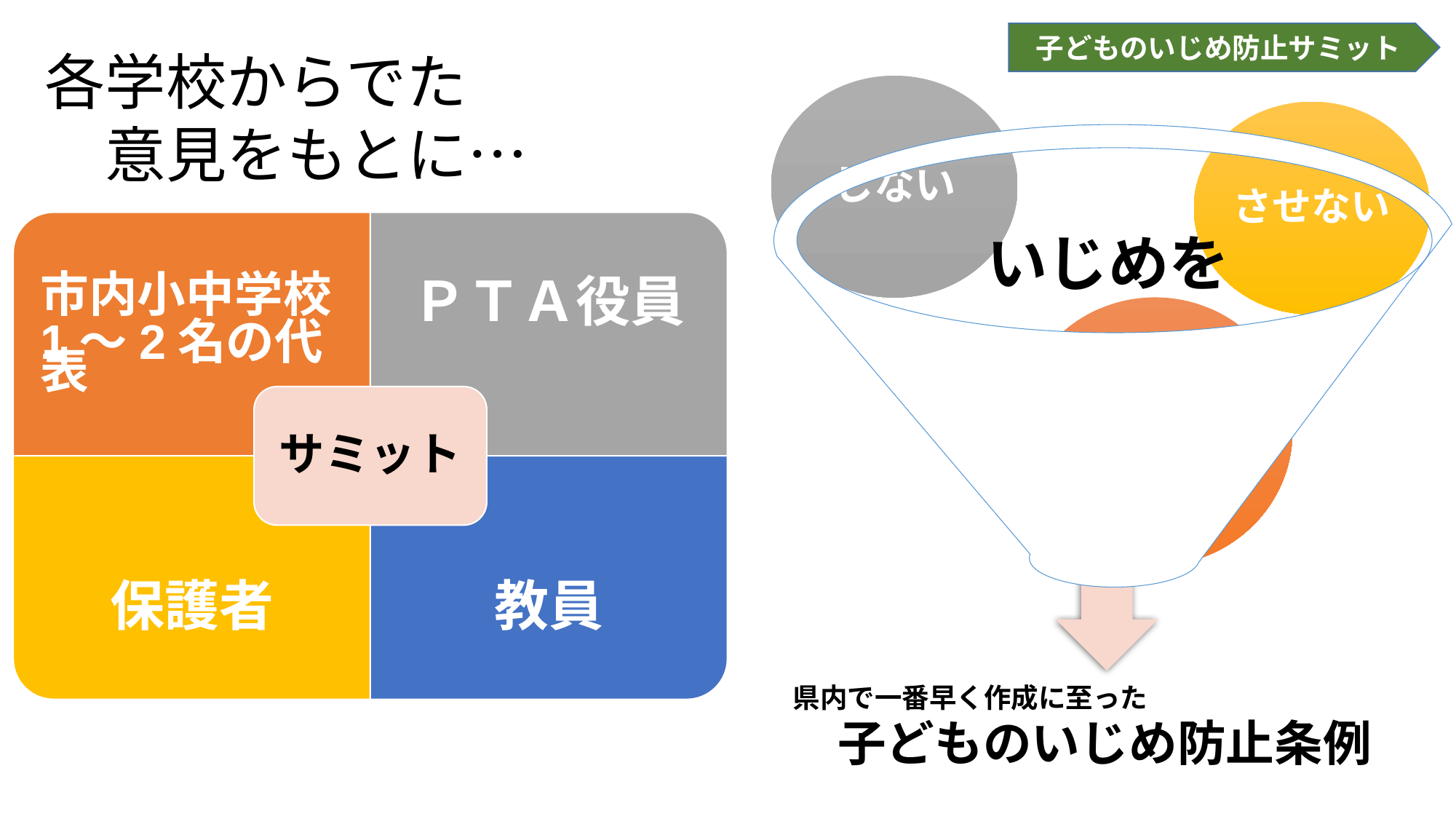

子どものいじめ防止サミット
各学校からでた
　意見をもとに…
しない

させない

市内小中学校
1～2名の代表
ＰＴＡ役員
# いじめを
見逃さない
サミット
保護者
教員

県内で一番早く作成に至った
子どものいじめ防止条例